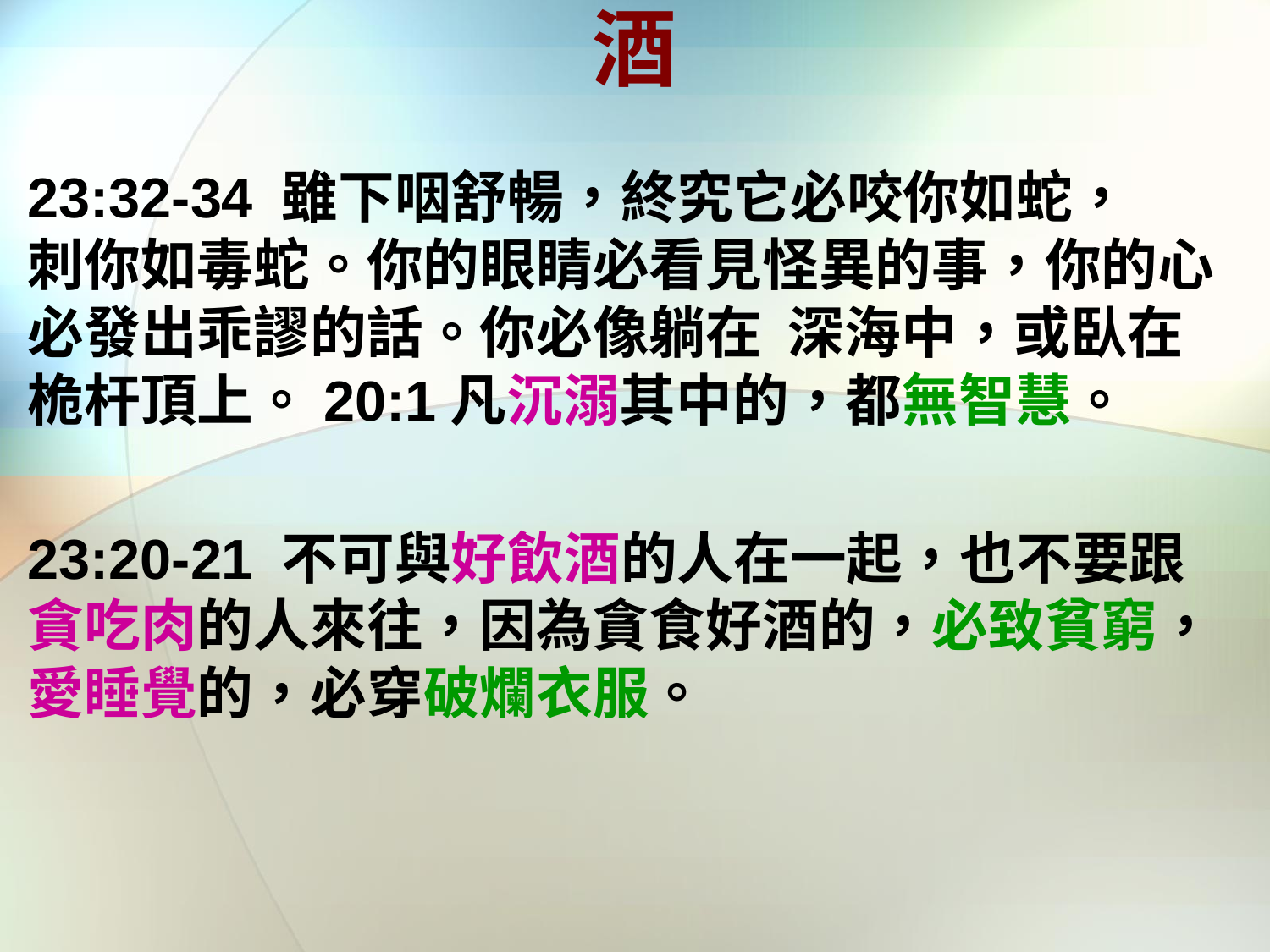

# 酒

23:32-34	雖下咽舒暢，終究它必咬你如蛇，    刺你如毒蛇。你的眼睛必看見怪異的事，你的心必發出乖謬的話。你必像躺在  深海中，或臥在桅杆頂上。20:1凡沉溺其中的，都無智慧。

23:20-21	不可與好飲酒的人在一起，也不要跟貪吃肉的人來往，因為貪食好酒的，必致貧窮，愛睡覺的，必穿破爛衣服。